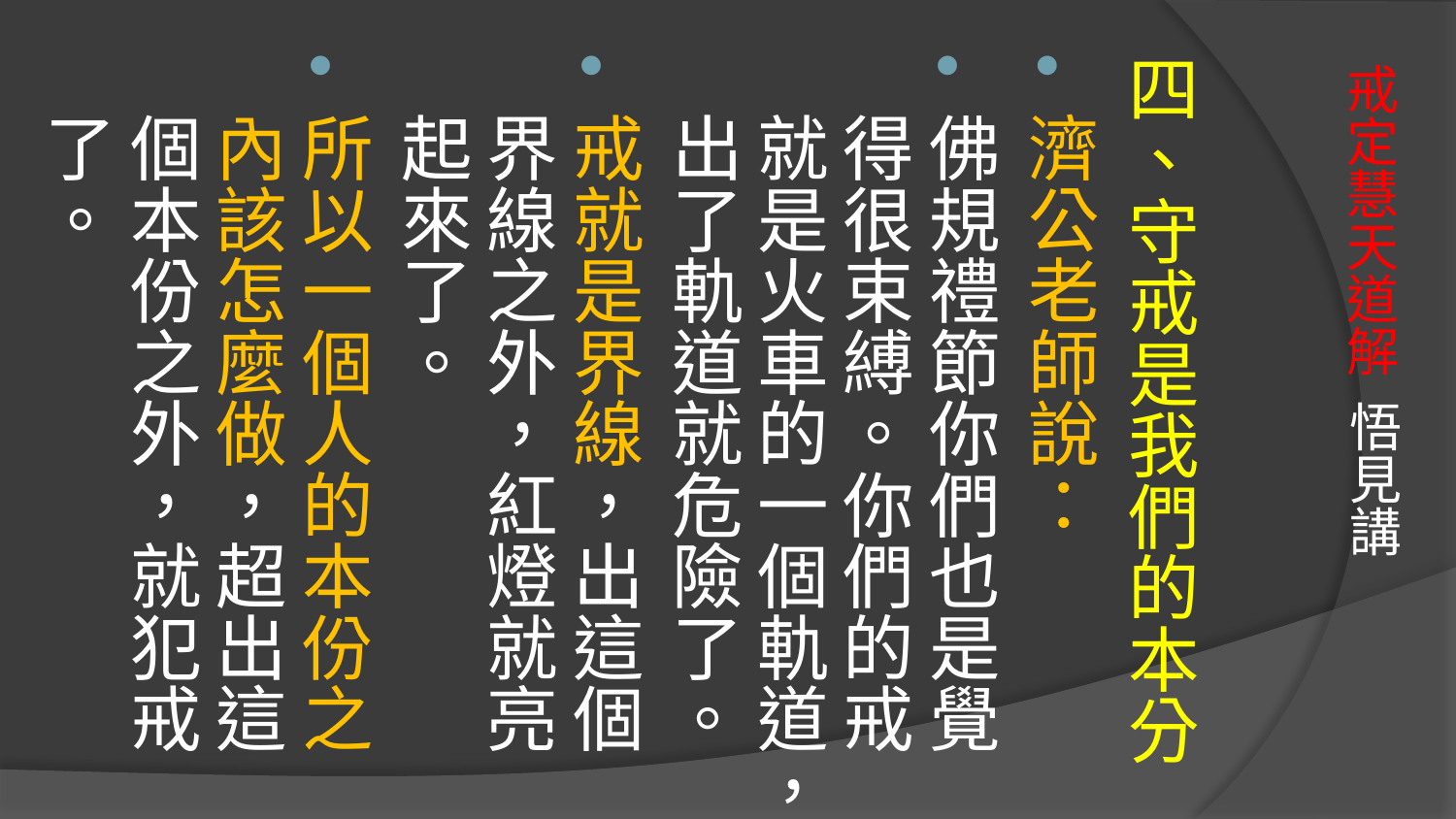

四、守戒是我們的本分
濟公老師說：
佛規禮節你們也是覺得很束縛。你們的戒就是火車的一個軌道，出了軌道就危險了。
戒就是界線，出這個界線之外，紅燈就亮起來了。
所以一個人的本份之內該怎麼做，超出這個本份之外，就犯戒了。
# 戒定慧天道解  悟見講